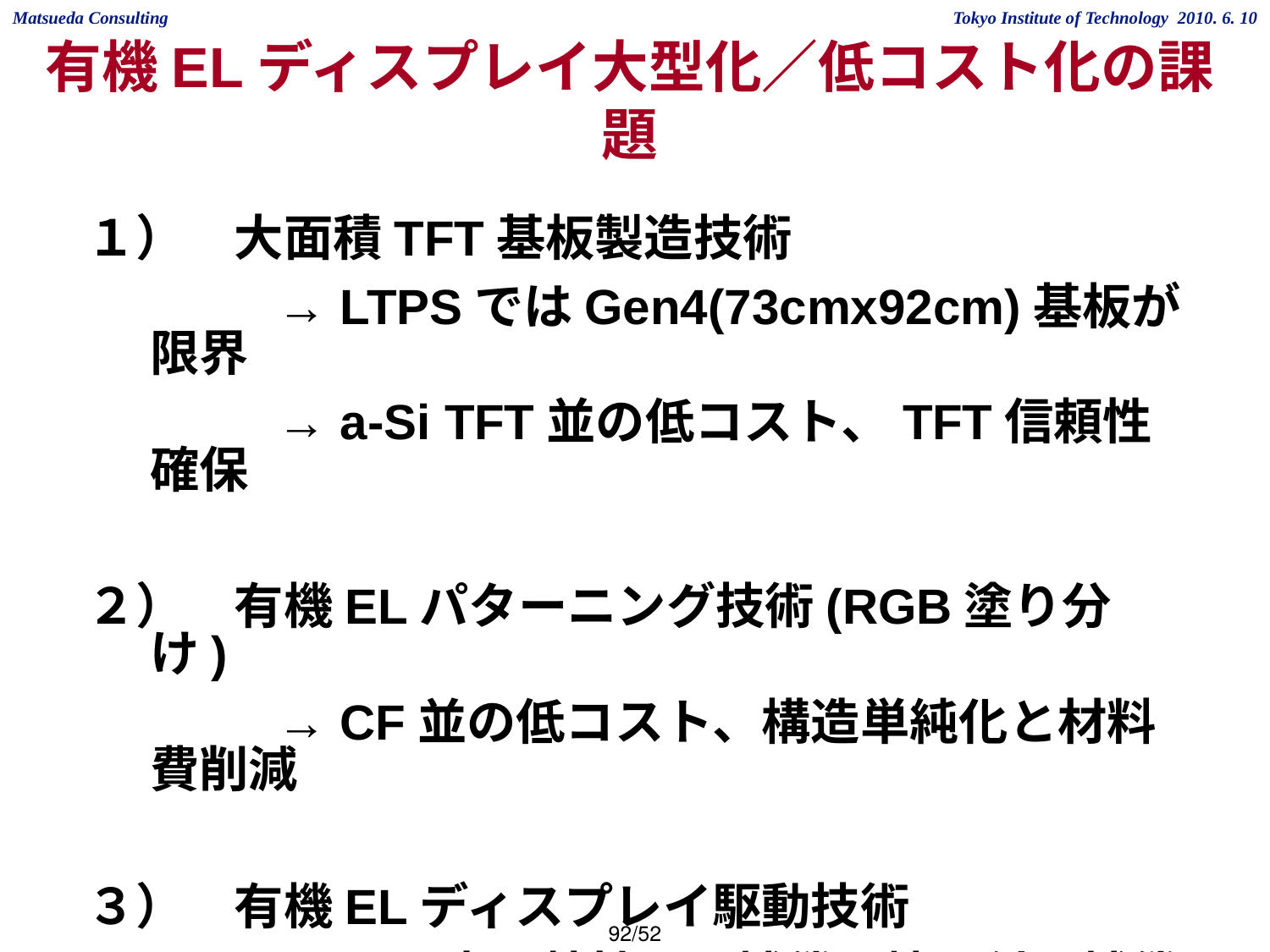

有機ELディスプレイ大型化／低コスト化の課題
１）　大面積TFT基板製造技術
		→ LTPSではGen4(73cmx92cm)基板が限界
		→ a-Si TFT並の低コスト、TFT信頼性確保

２）　有機ELパターニング技術(RGB塗り分け)
		→ CF並の低コスト、構造単純化と材料費削減

３）　有機ELディスプレイ駆動技術
		→ TFT素子特性ムラ補償、焼き付き補償